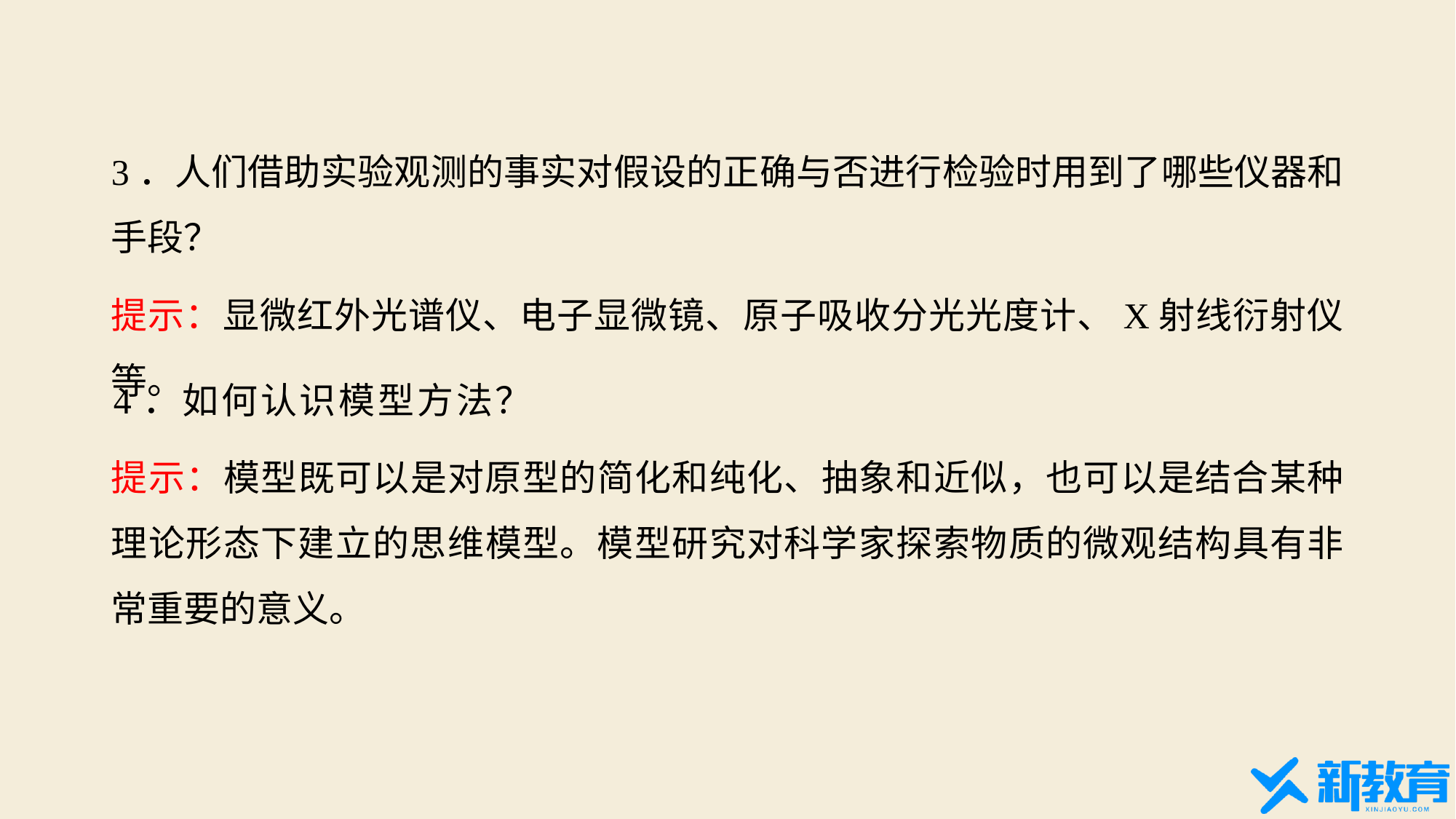

3．人们借助实验观测的事实对假设的正确与否进行检验时用到了哪些仪器和手段？
提示：显微红外光谱仪、电子显微镜、原子吸收分光光度计、X射线衍射仪等。
4．如何认识模型方法？
提示：模型既可以是对原型的简化和纯化、抽象和近似，也可以是结合某种理论形态下建立的思维模型。模型研究对科学家探索物质的微观结构具有非常重要的意义。